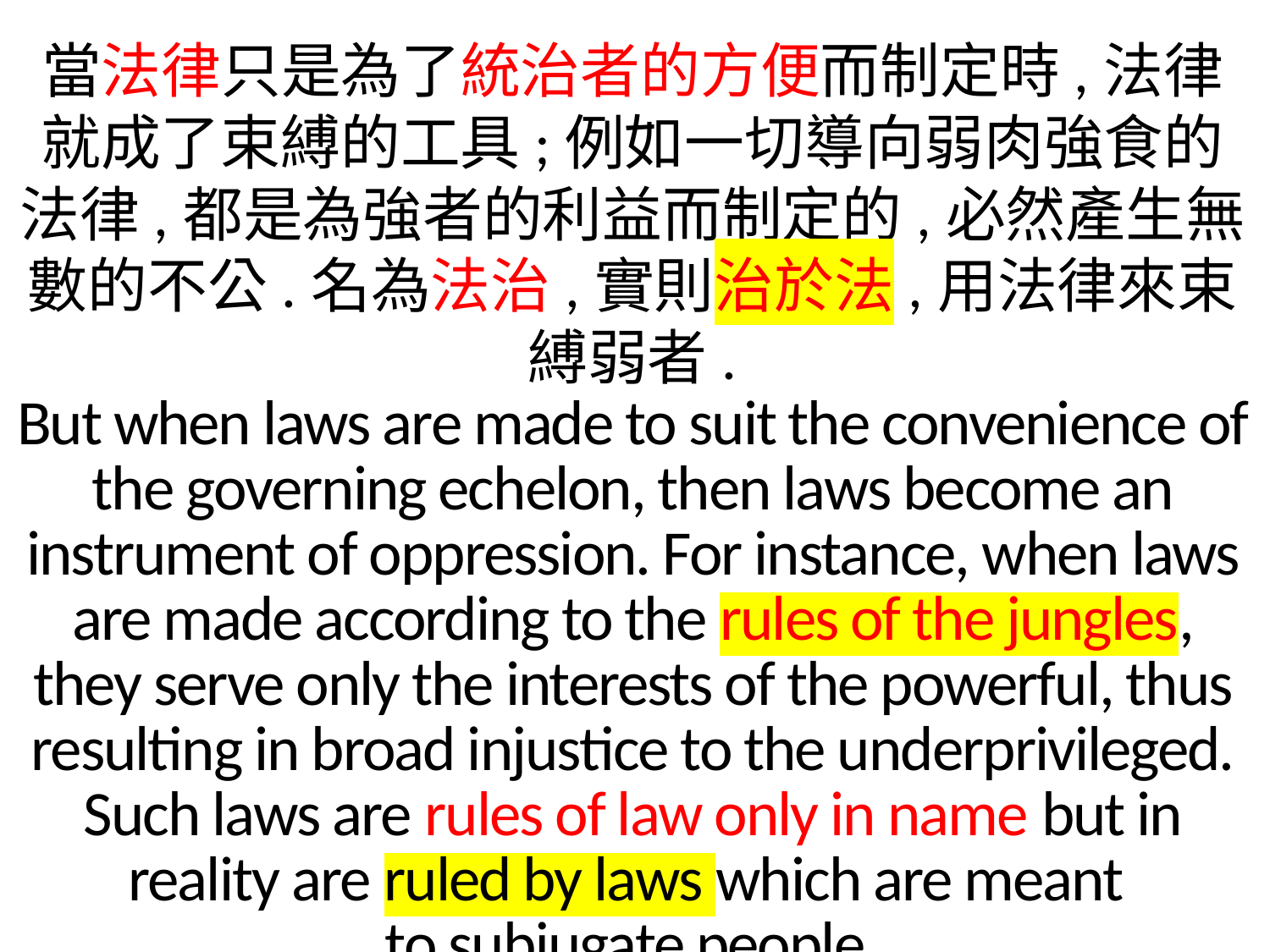

當法律只是為了統治者的方便而制定時,法律就成了束縛的工具;例如一切導向弱肉強食的法律,都是為強者的利益而制定的,必然產生無數的不公.名為法治,實則治於法,用法律來束縛弱者.
But when laws are made to suit the convenience of the governing echelon, then laws become an instrument of oppression. For instance, when laws are made according to the rules of the jungles, they serve only the interests of the powerful, thus resulting in broad injustice to the underprivileged. Such laws are rules of law only in name but in reality are ruled by laws which are meant
to subjugate people.